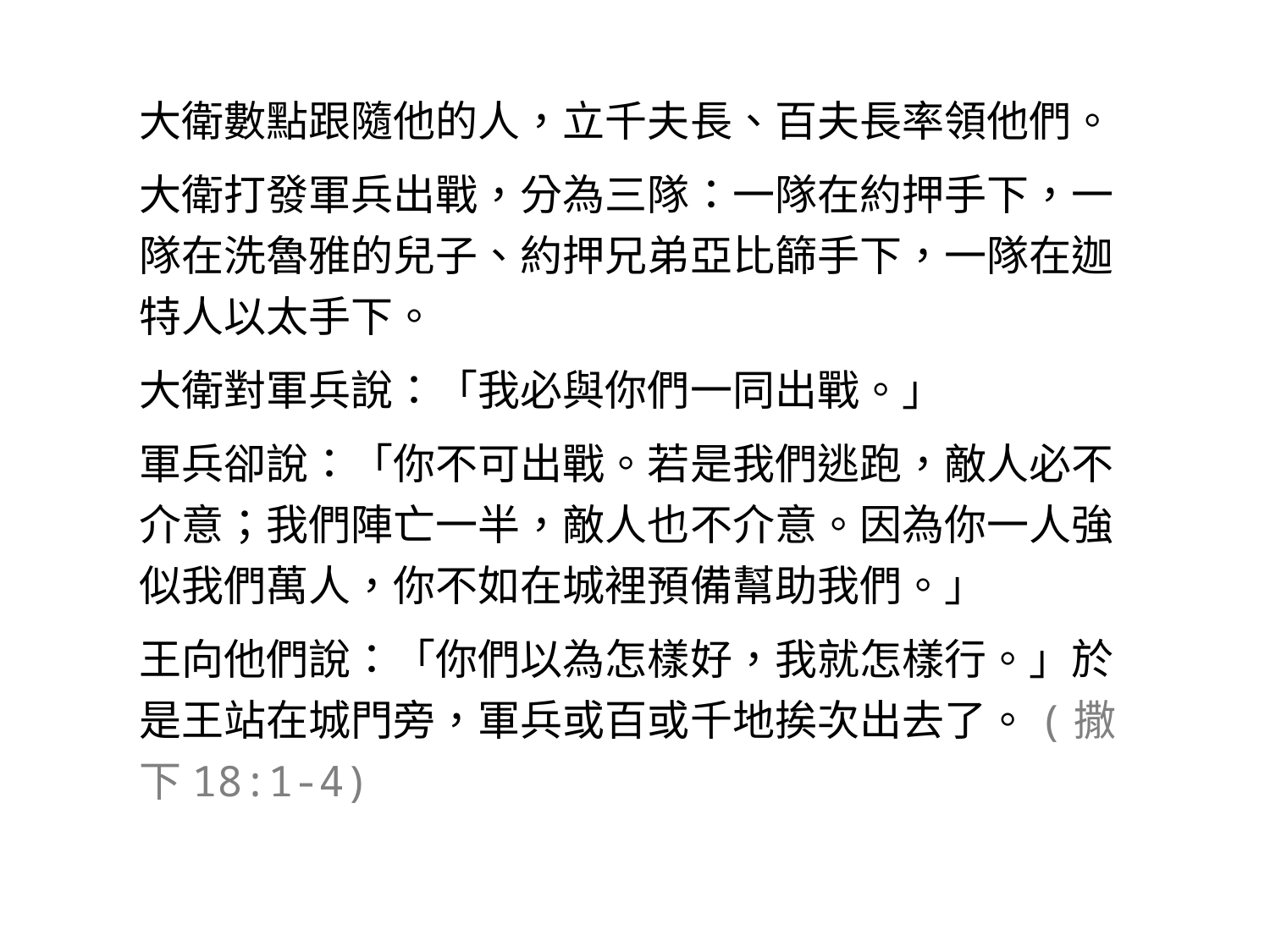

大衛數點跟隨他的人，立千夫長、百夫長率領他們。
大衛打發軍兵出戰，分為三隊：一隊在約押手下，一隊在洗魯雅的兒子、約押兄弟亞比篩手下，一隊在迦特人以太手下。
大衛對軍兵說：「我必與你們一同出戰。」
軍兵卻說：「你不可出戰。若是我們逃跑，敵人必不介意；我們陣亡一半，敵人也不介意。因為你一人強似我們萬人，你不如在城裡預備幫助我們。」
王向他們說：「你們以為怎樣好，我就怎樣行。」於是王站在城門旁，軍兵或百或千地挨次出去了。(撒下18:1-4)